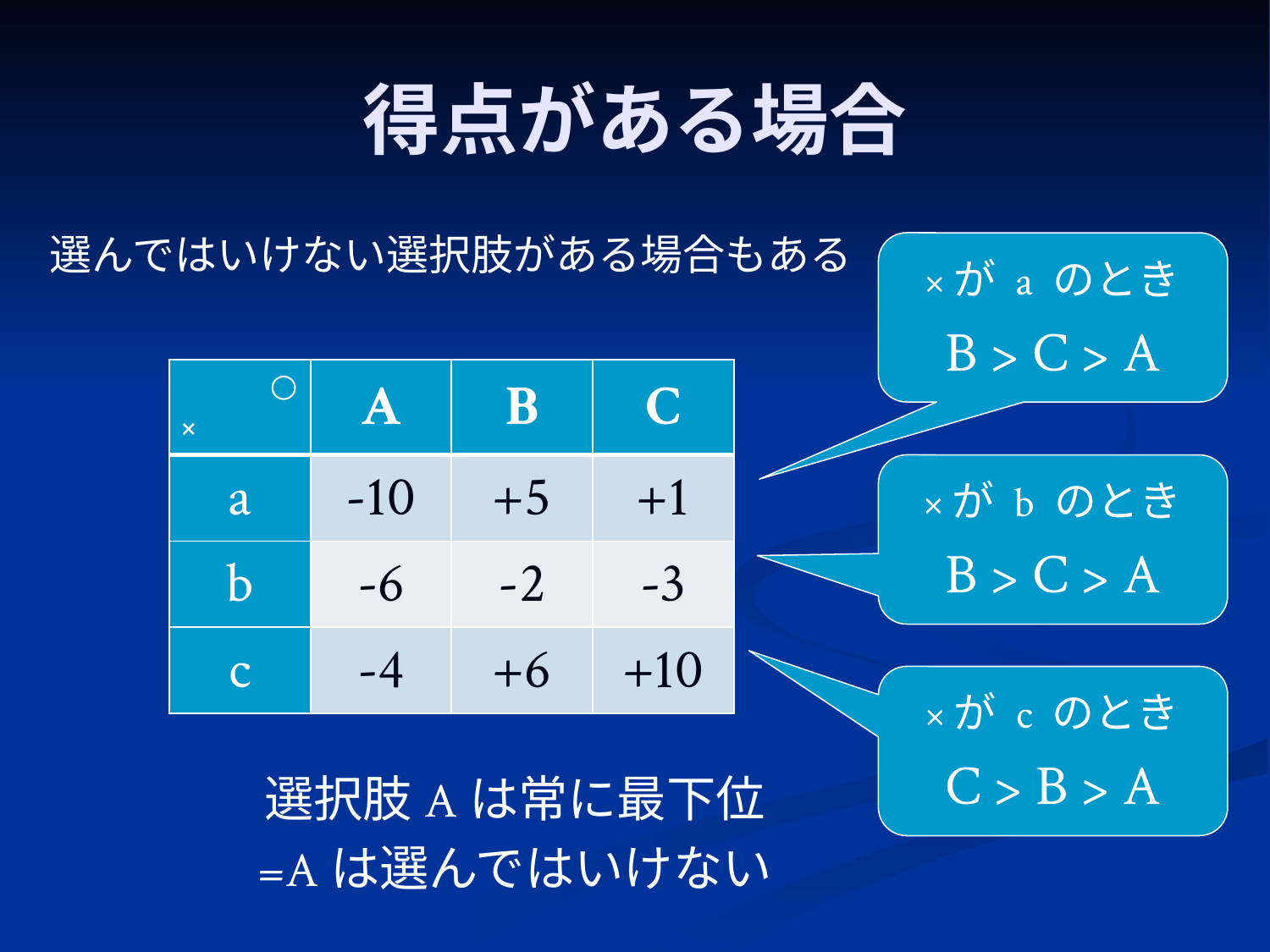

# 得点がある場合
選んではいけない選択肢がある場合もある
×が a のとき
B > C > A
| ○ × | A | B | C |
| --- | --- | --- | --- |
| a | -10 | +5 | +1 |
| b | -6 | -2 | -3 |
| c | -4 | +6 | +10 |
×が b のとき
B > C > A
×が c のとき
C > B > A
選択肢Aは常に最下位
=Aは選んではいけない